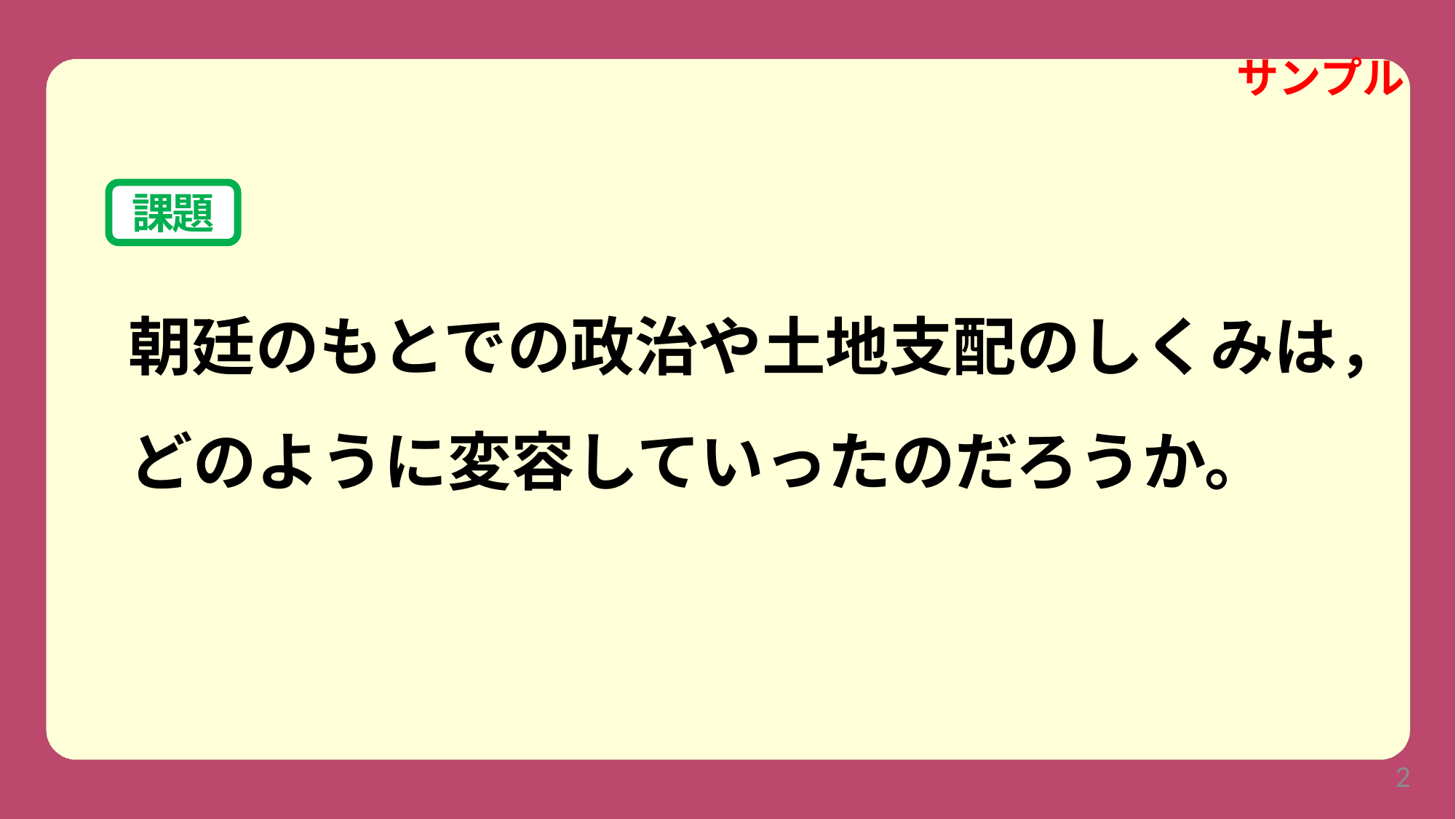

サンプル
朝廷のもとでの政治や土地支配のしくみは，どのように変容していったのだろうか。